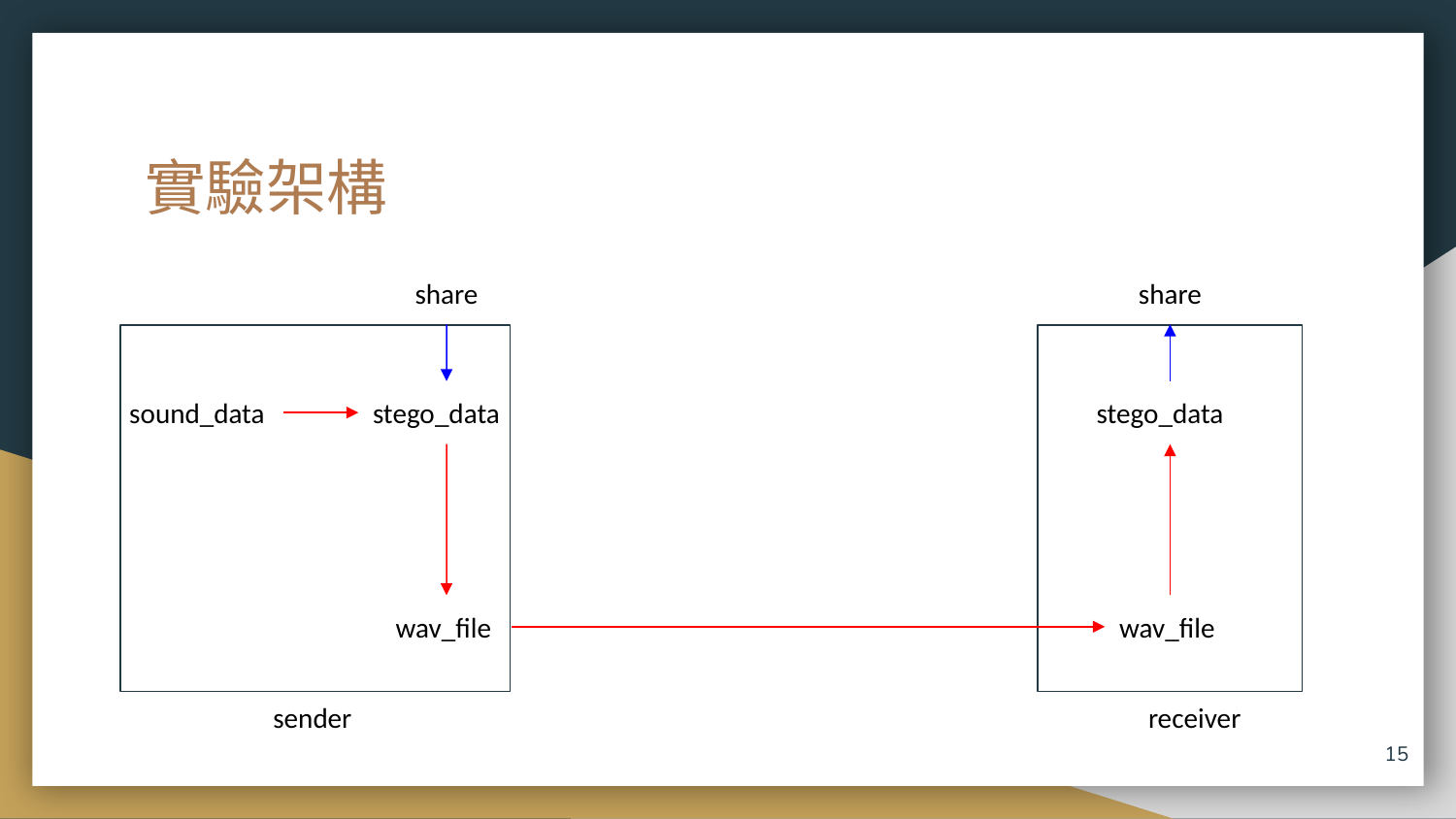

# 實驗架構
share
share

sound_data
stego_data
stego_data
wav_file
wav_file
sender
receiver
15